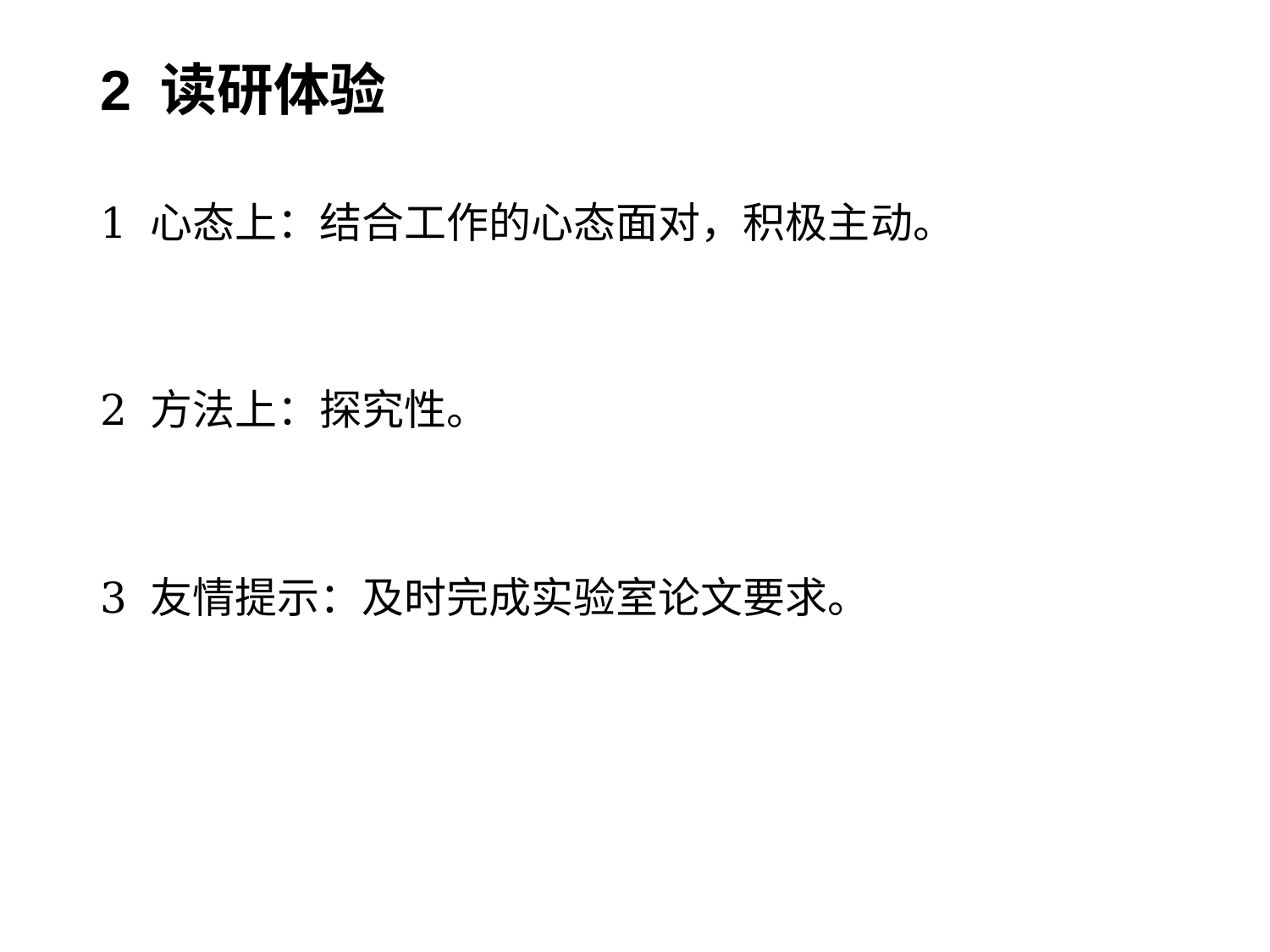

# 2 读研体验
1 心态上：结合工作的心态面对，积极主动。

2 方法上：探究性。

3 友情提示：及时完成实验室论文要求。